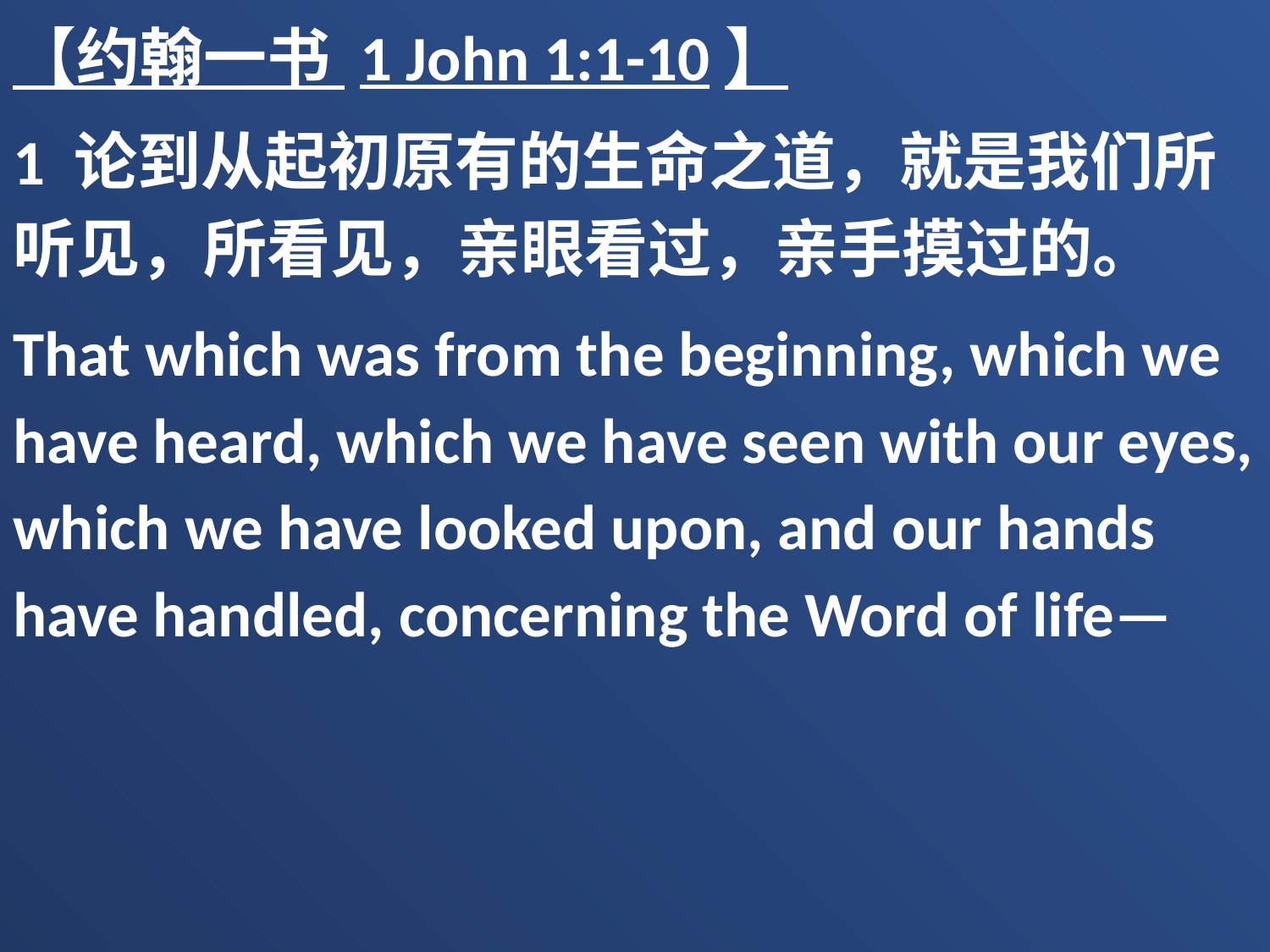

【约翰一书 1 John 1:1-10】
1 论到从起初原有的生命之道，就是我们所听见，所看见，亲眼看过，亲手摸过的。
That which was from the beginning, which we have heard, which we have seen with our eyes, which we have looked upon, and our hands have handled, concerning the Word of life—